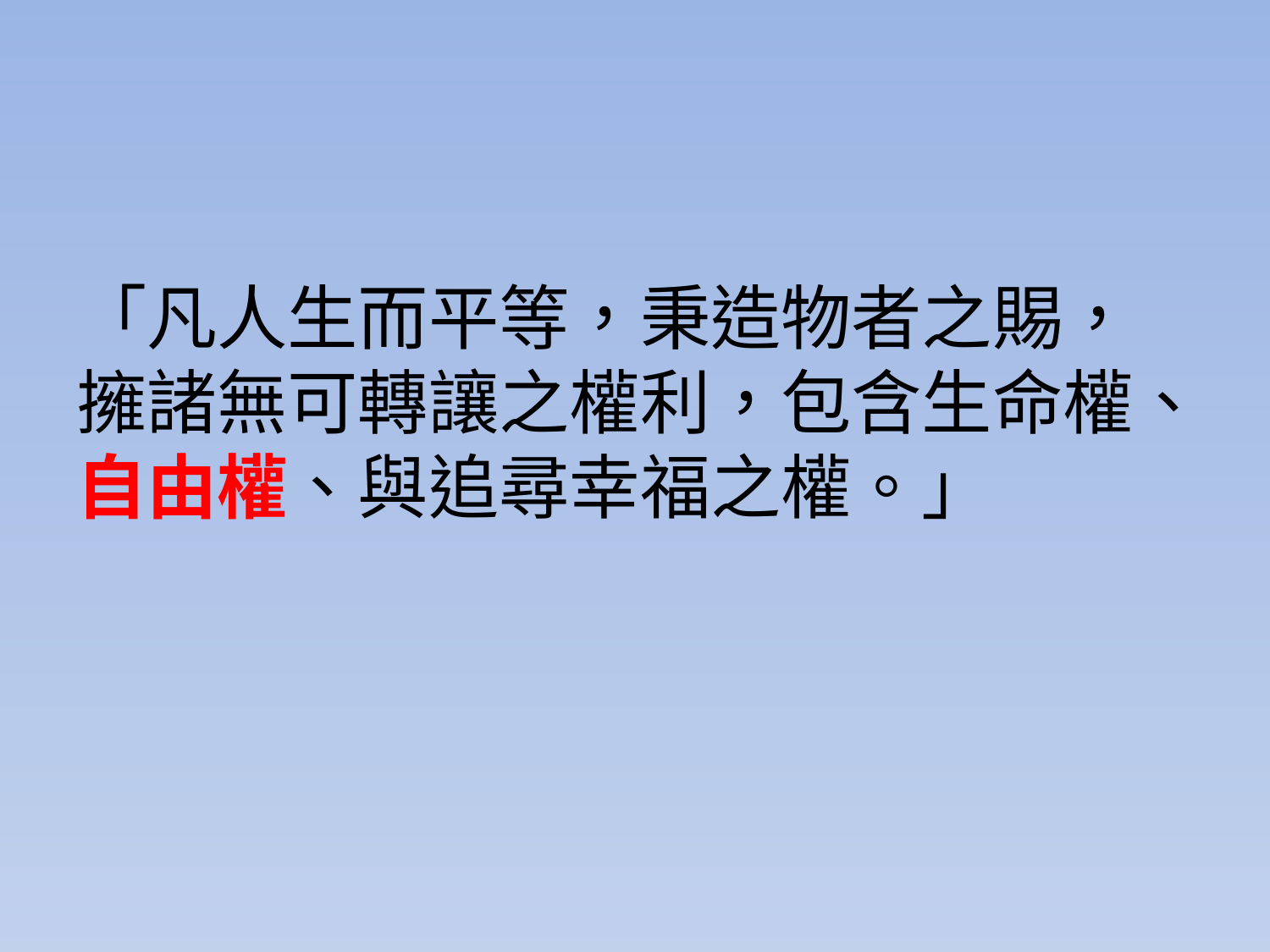

「凡人生而平等，秉造物者之賜，擁諸無可轉讓之權利，包含生命權、自由權、與追尋幸福之權。」